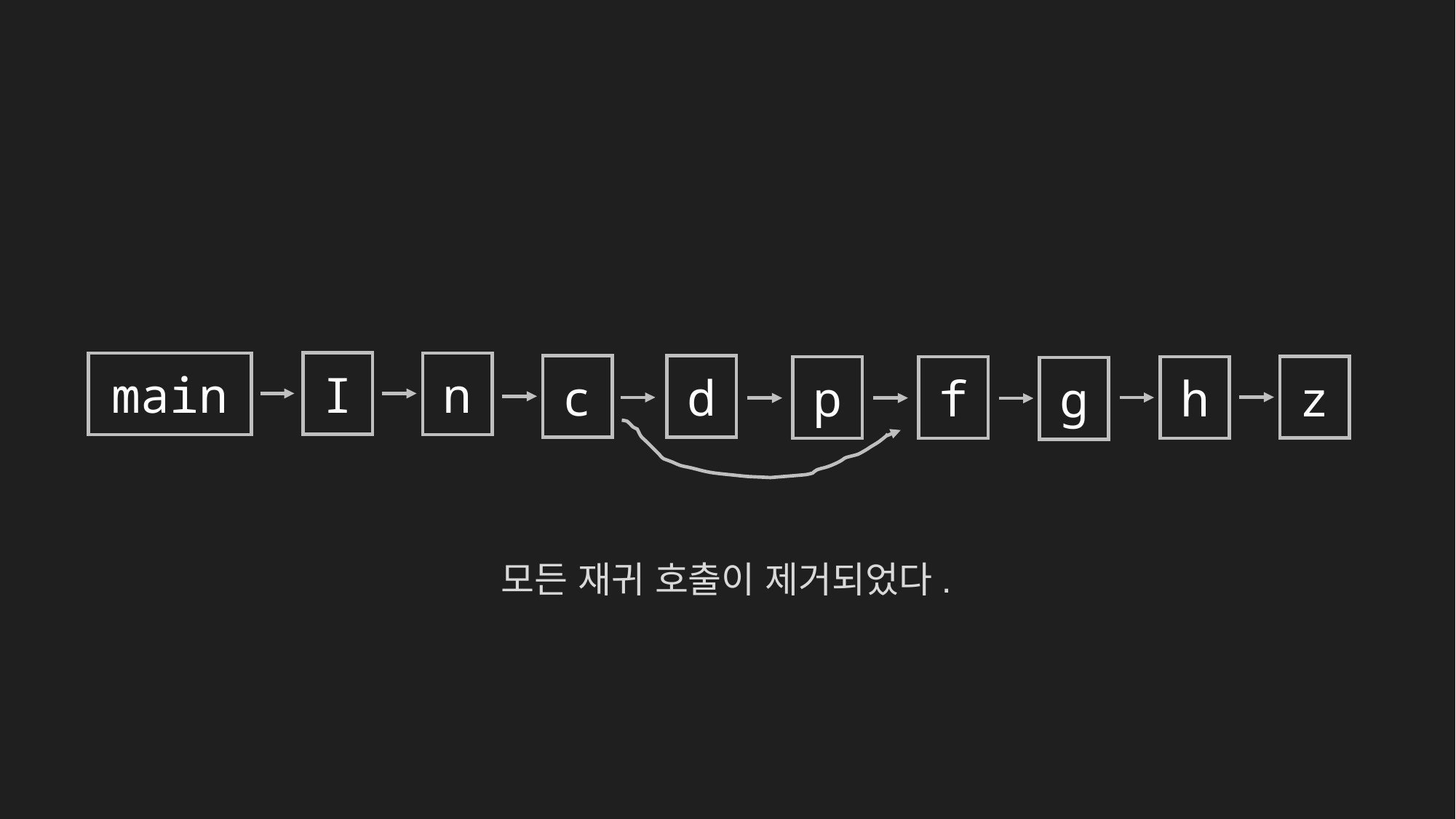

I
main
n
c
d
z
p
f
h
g

모든 재귀 호출이 제거되었다.